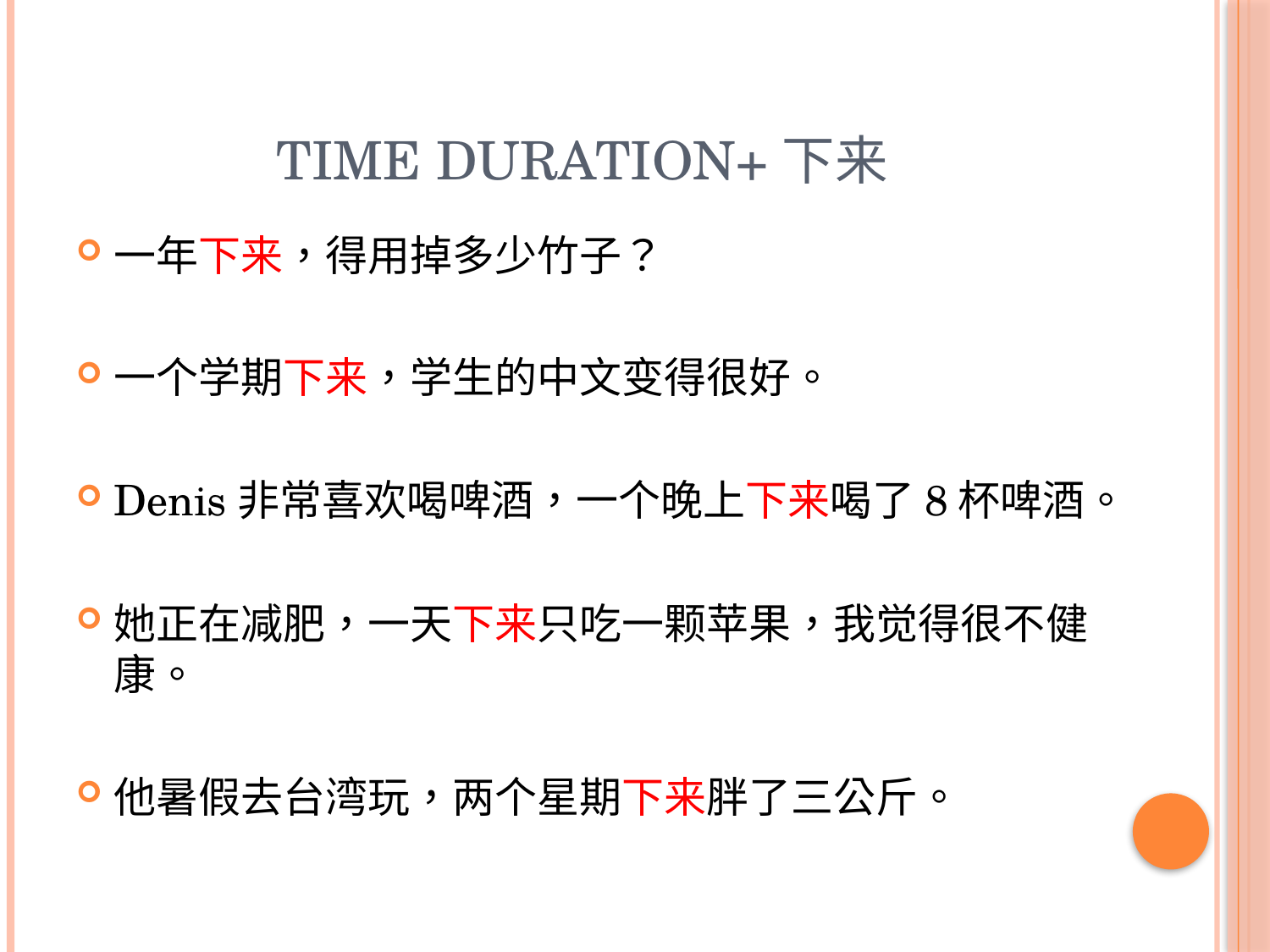

# Time duration+下来
一年下来，得用掉多少竹子？

一个学期下来，学生的中文变得很好。

Denis非常喜欢喝啤酒，一个晚上下来喝了8杯啤酒。

她正在减肥，一天下来只吃一颗苹果，我觉得很不健康。

他暑假去台湾玩，两个星期下来胖了三公斤。